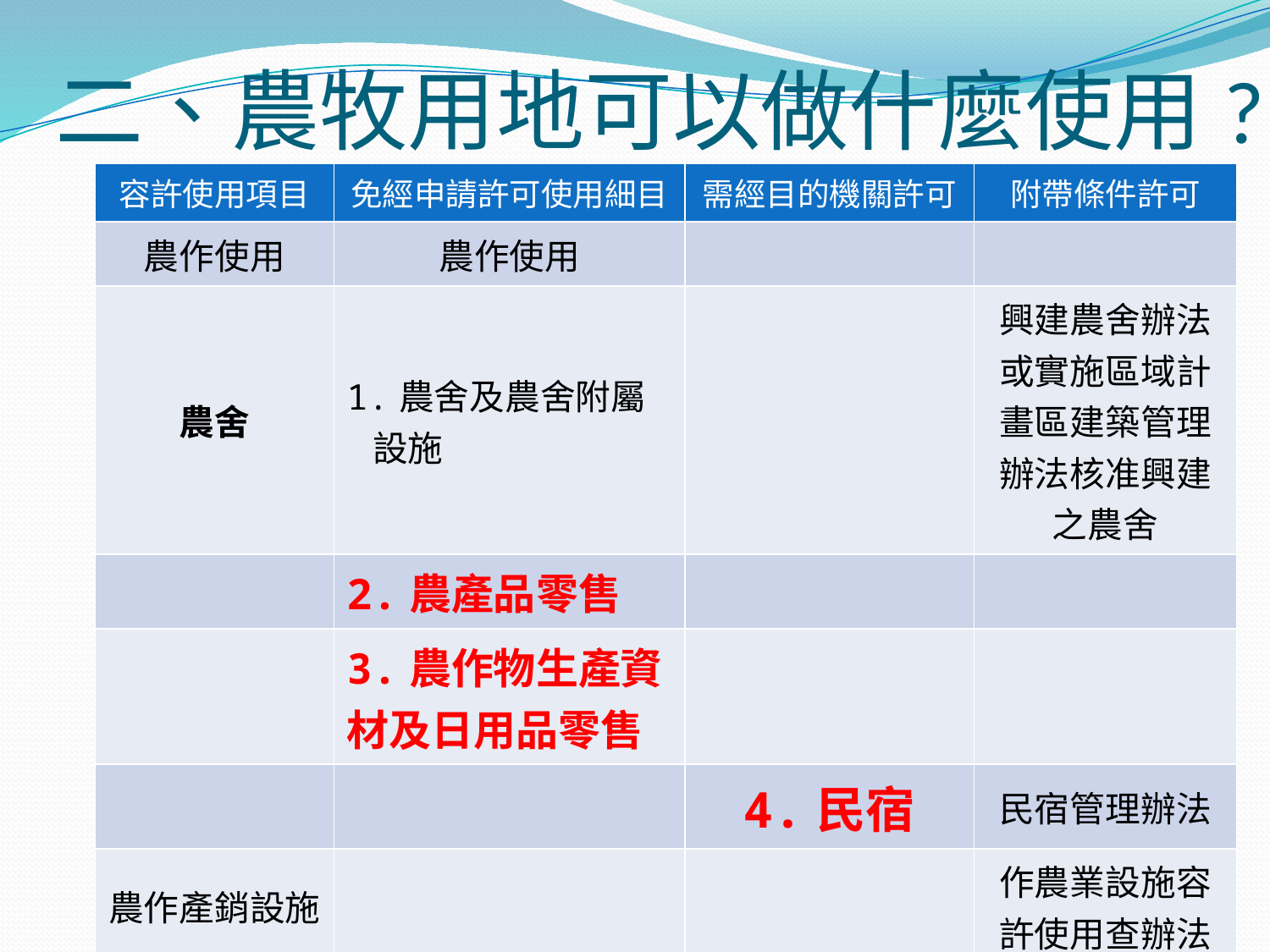

# 二、農牧用地可以做什麼使用?
| 容許使用項目 | 免經申請許可使用細目 | 需經目的機關許可 | 附帶條件許可 |
| --- | --- | --- | --- |
| 農作使用 | 農作使用 |  |  |
| 農舍 | 1.農舍及農舍附屬 設施 |  | 興建農舍辦法或實施區域計畫區建築管理辦法核准興建之農舍 |
|  | 2.農產品零售 |  |  |
|  | 3.農作物生產資材及日用品零售 |  |  |
|  |  | 4.民宿 | 民宿管理辦法 |
| 農作產銷設施 |  |  | 作農業設施容許使用查辦法 |
| 畜牧設施 |  |  | 作農業設施容許使用查辦法 |